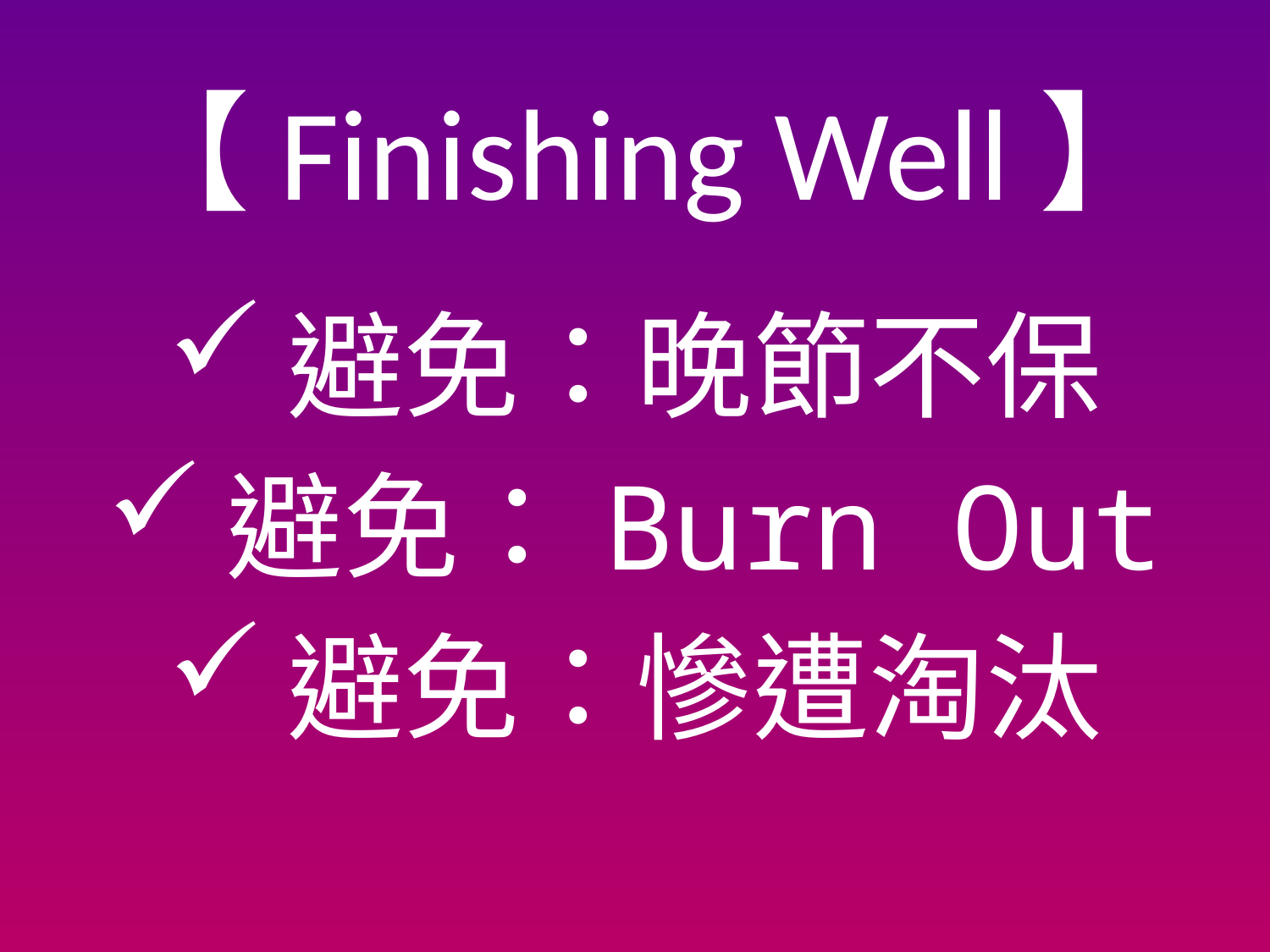

# 【Finishing Well】
避免：晚節不保
避免：Burn Out
避免：慘遭淘汰